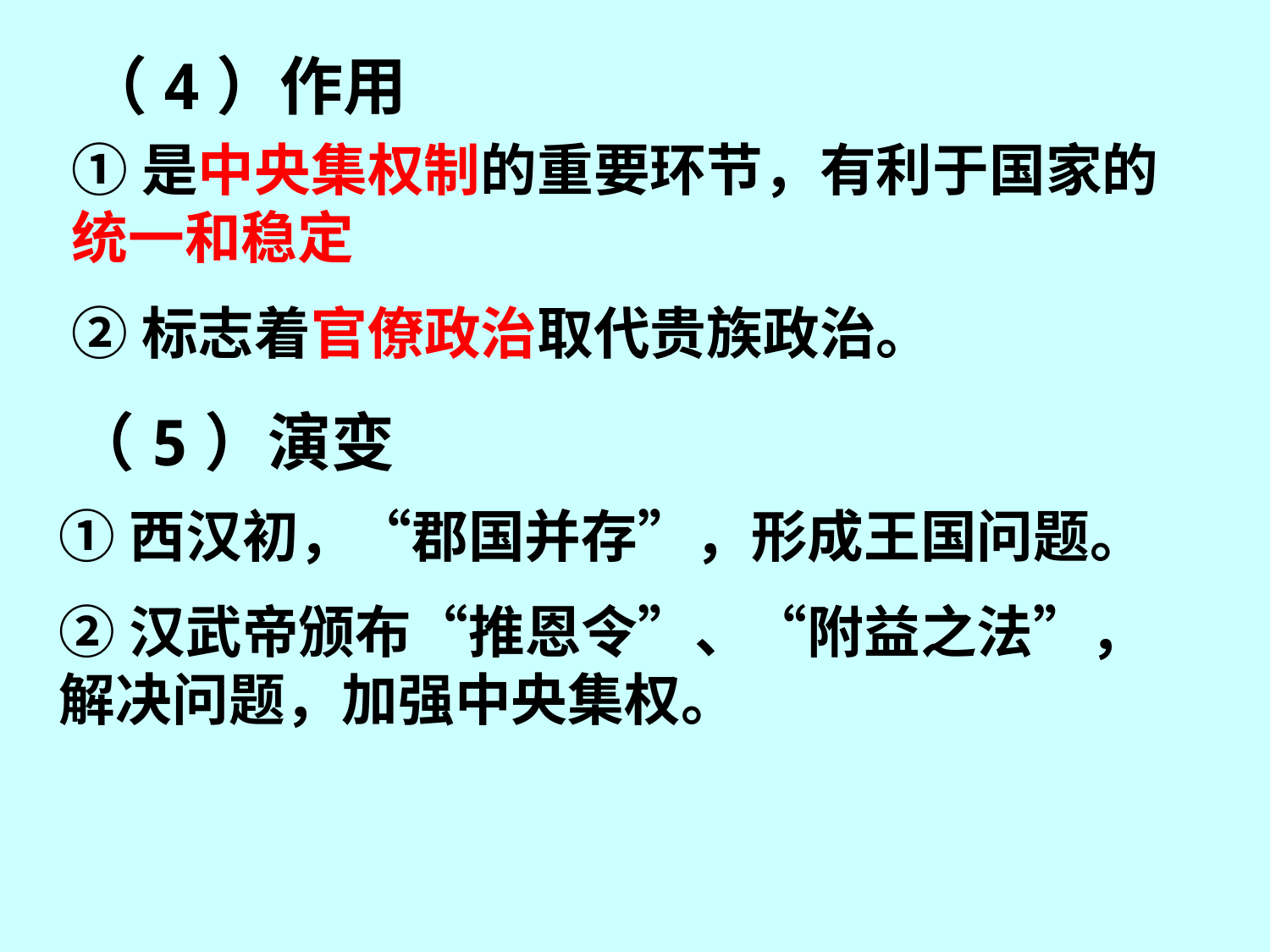

（4）作用
①是中央集权制的重要环节，有利于国家的统一和稳定
②标志着官僚政治取代贵族政治。
（5）演变
①西汉初，“郡国并存”，形成王国问题。
②汉武帝颁布“推恩令”、“附益之法”，解决问题，加强中央集权。